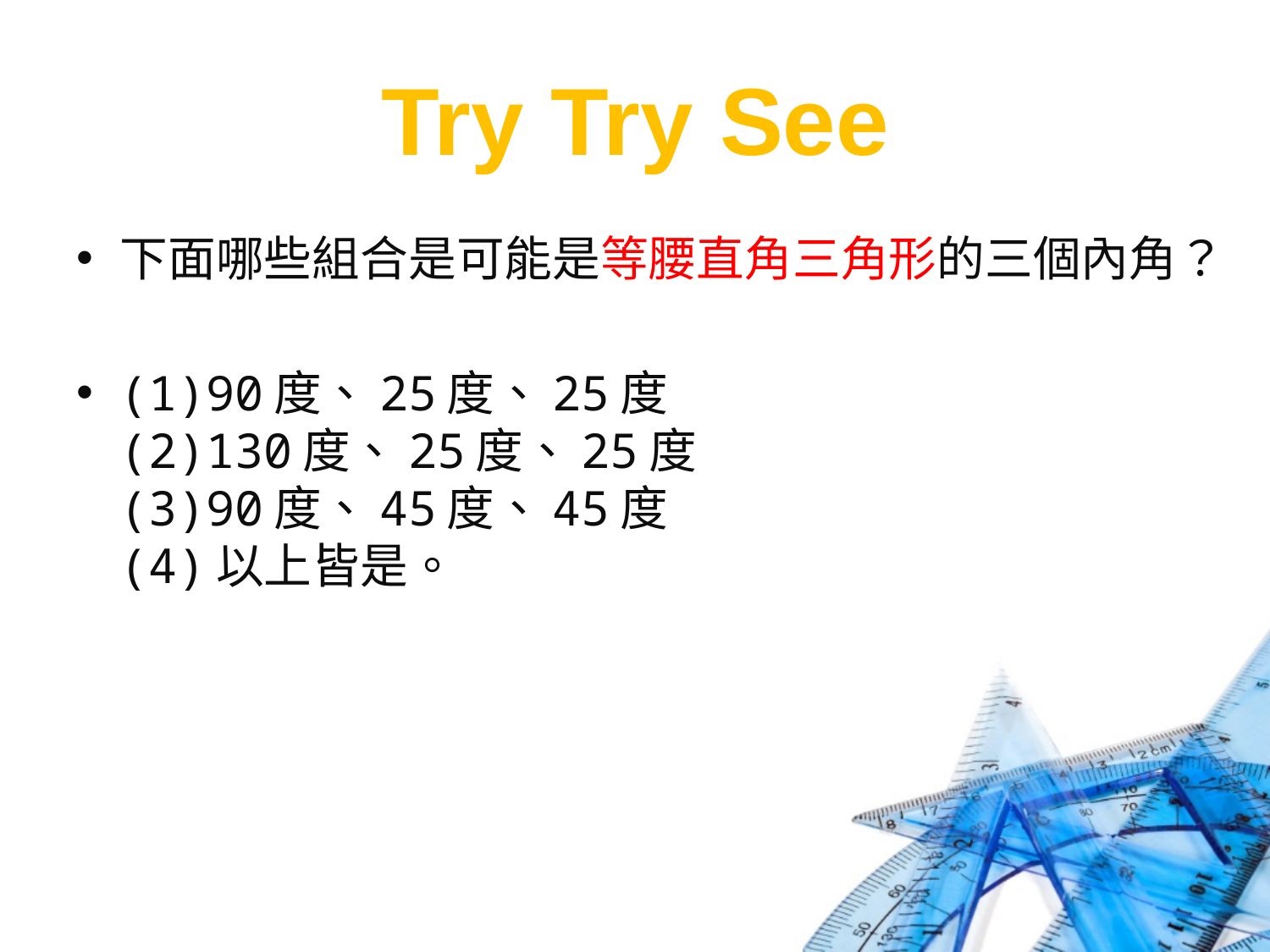

# Try Try See
下面哪些組合是可能是等腰直角三角形的三個內角？

(1)90度、25度、25度
(2)130度、25度、25度
(3)90度、45度、45度
(4)以上皆是。